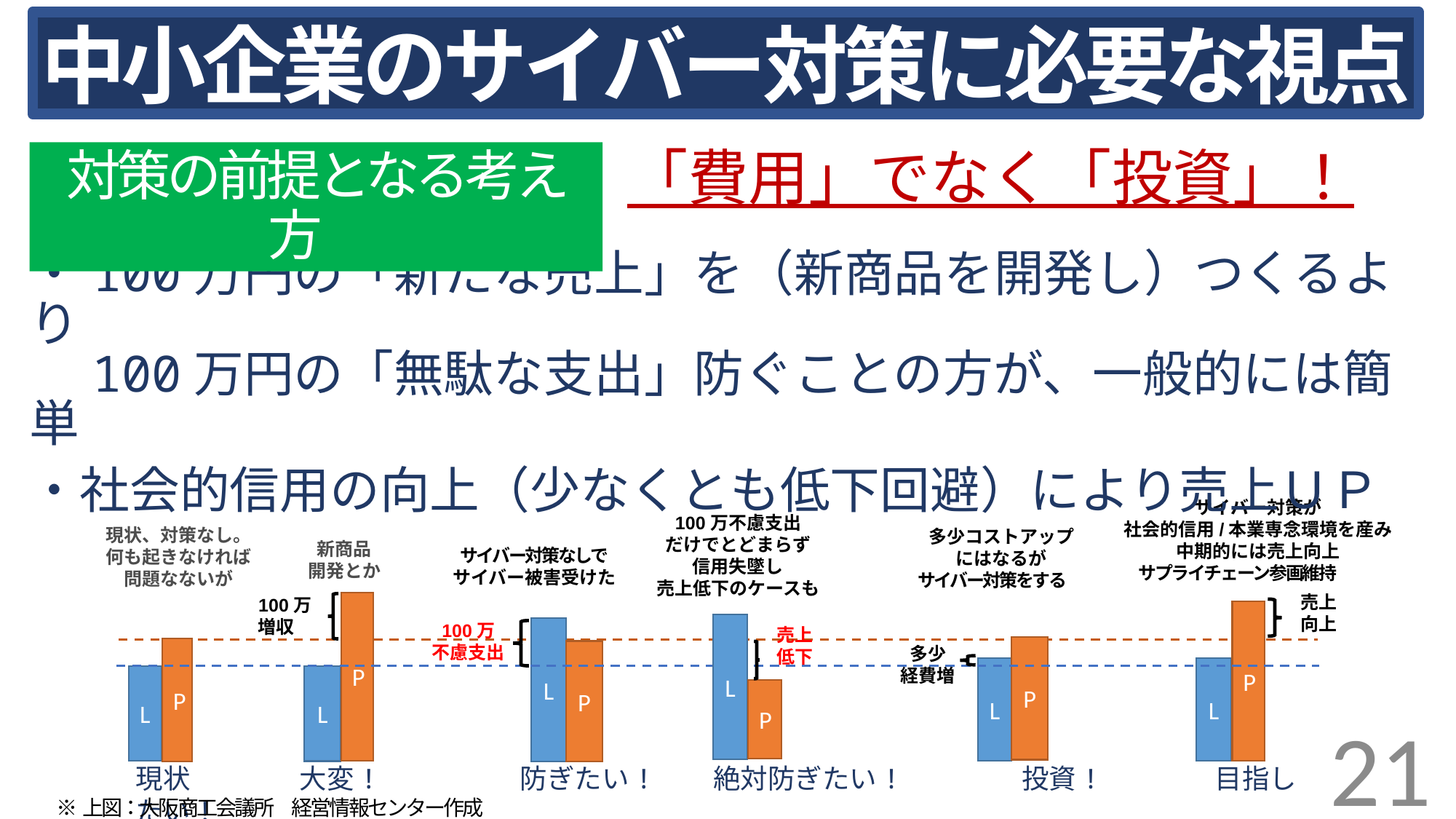

中小企業のサイバー対策に必要な視点
「費用」でなく「投資」！
対策の前提となる考え方
・100万円の「新たな売上」を（新商品を開発し）つくるより
　100万円の「無駄な支出」防ぐことの方が、一般的には簡単

・社会的信用の向上（少なくとも低下回避）により売上ＵＰ
サイバー対策が
社会的信用/本業専念環境を産み
中期的には売上向上
サプライチェーン参画維持
100万不慮支出
だけでとどまらず
信用失墜し
売上低下のケースも
現状、対策なし。
何も起きなければ
問題なないが
多少コストアップ
にはなるが
サイバー対策をする
新商品
開発とか
サイバー対策なしで
サイバー被害受けた
売上
向上
100万
増収
P

P
100万
不慮支出
L
L
売上
低下

P
多少
経費増
P
P

L
L
L
L
P
21
現状　　　　大変!　　　　　防ぎたい!　　絶対防ぎたい!　　　　 投資!　　　　目指したい!
※上図：大阪商工会議所　経営情報センター作成